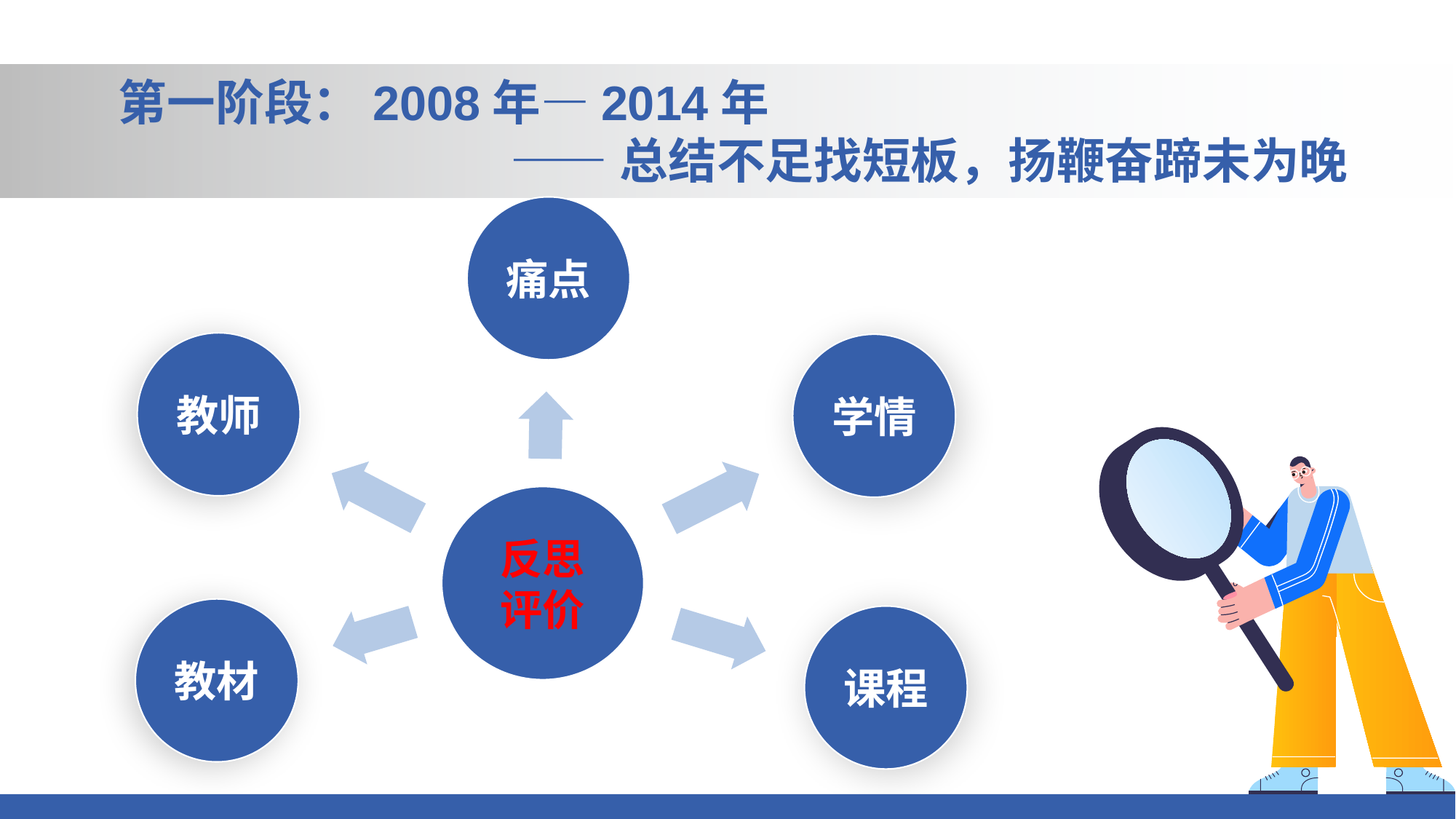

第一阶段：2008年—2014年
   ——总结不足找短板，扬鞭奋蹄未为晚
反思
评价

痛点

学情

课程

教材

教师